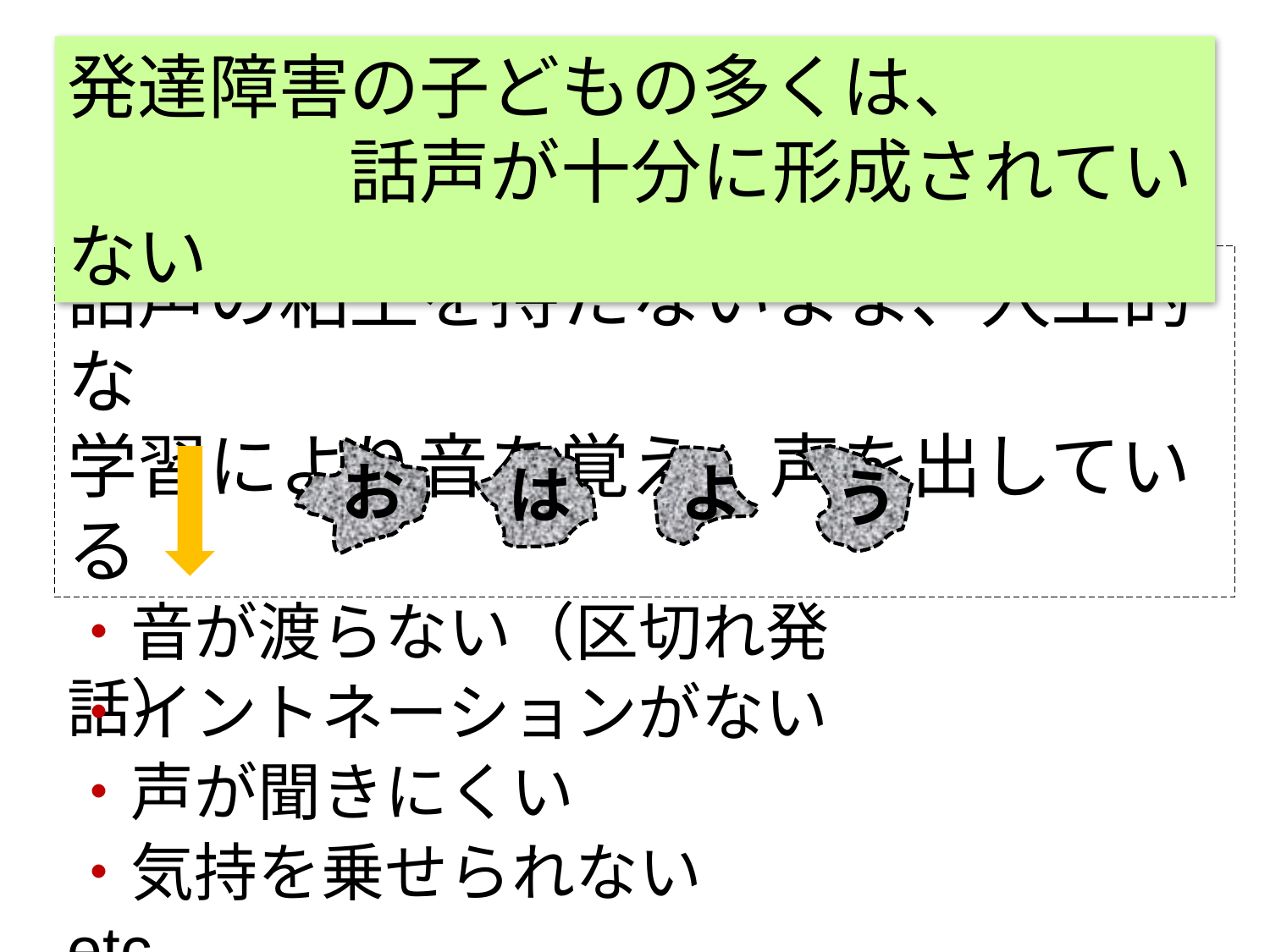

発達障害の子どもの多くは、
　　　　話声が十分に形成されていない
話声の粘土を持たないまま、人工的な
学習により音を覚え、声を出している

お

よ

は

う
・音が渡らない（区切れ発話）
・イントネーションがない
・声が聞きにくい
・気持を乗せられない　etc